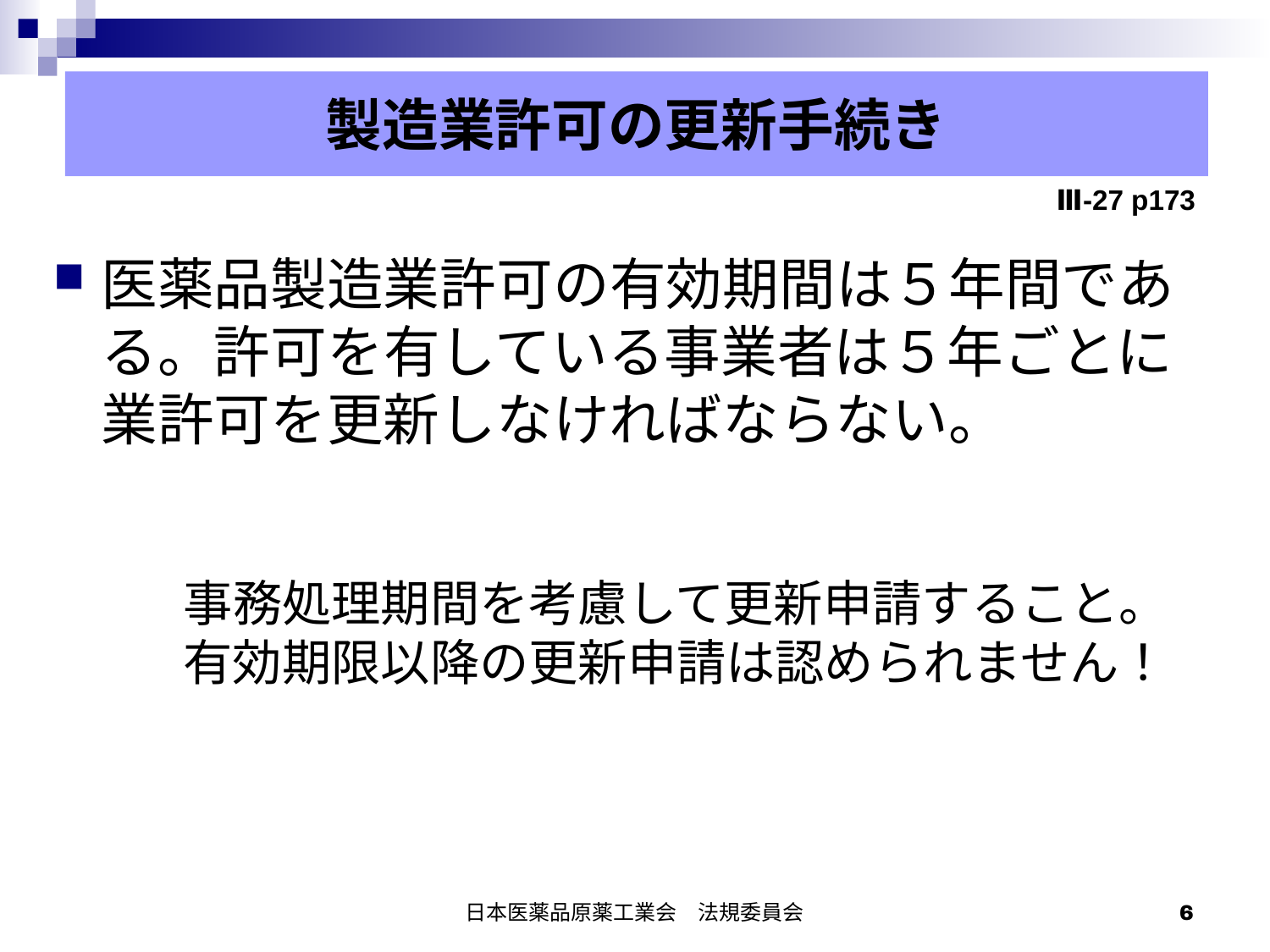

# 製造業許可の更新手続き
Ⅲ-27 p173
医薬品製造業許可の有効期間は５年間である。許可を有している事業者は５年ごとに業許可を更新しなければならない。
事務処理期間を考慮して更新申請すること。
有効期限以降の更新申請は認められません！

日本医薬品原薬工業会　法規委員会
6